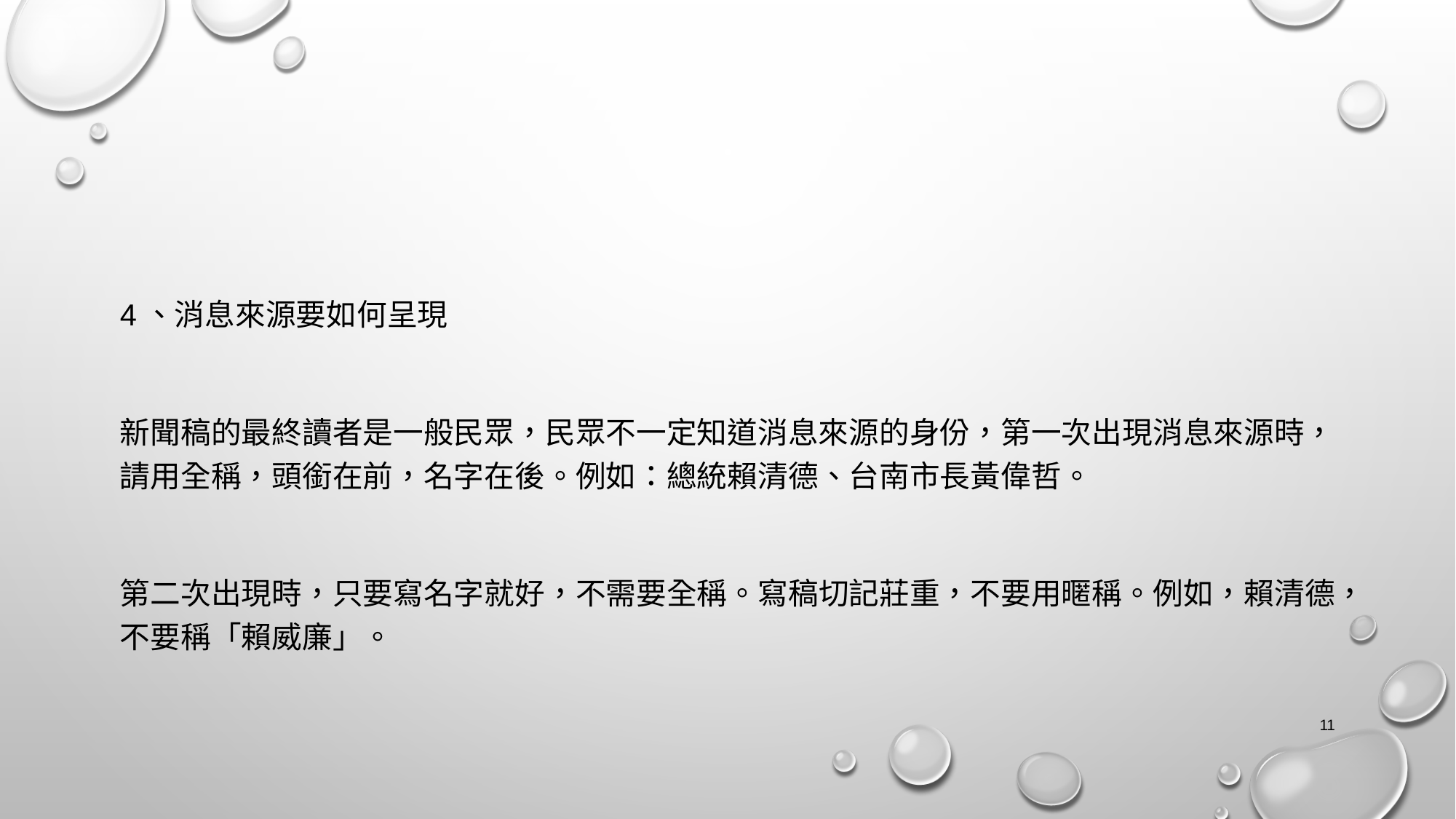

#
4、消息來源要如何呈現

新聞稿的最終讀者是一般民眾，民眾不一定知道消息來源的身份，第一次出現消息來源時，請用全稱，頭銜在前，名字在後。例如：總統賴清德、台南市長黃偉哲。

第二次出現時，只要寫名字就好，不需要全稱。寫稿切記莊重，不要用暱稱。例如，賴清德，不要稱「賴威廉」。

11